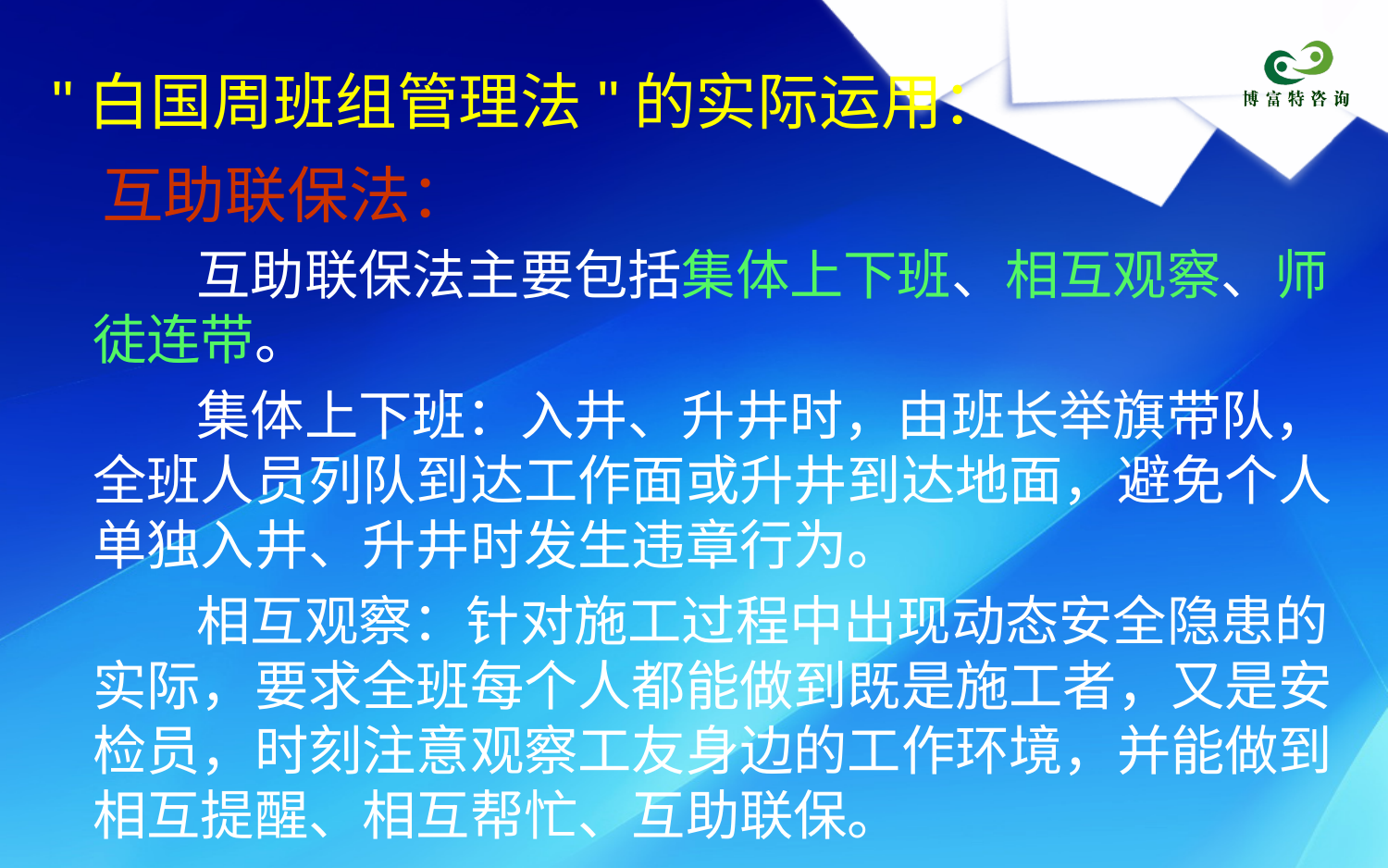

"白国周班组管理法"的实际运用：
    互助联保法：
　　    互助联保法主要包括集体上下班、相互观察、师徒连带。
　　    集体上下班：入井、升井时，由班长举旗带队，全班人员列队到达工作面或升井到达地面，避免个人单独入井、升井时发生违章行为。
　　    相互观察：针对施工过程中出现动态安全隐患的实际，要求全班每个人都能做到既是施工者，又是安检员，时刻注意观察工友身边的工作环境，并能做到相互提醒、相互帮忙、互助联保。